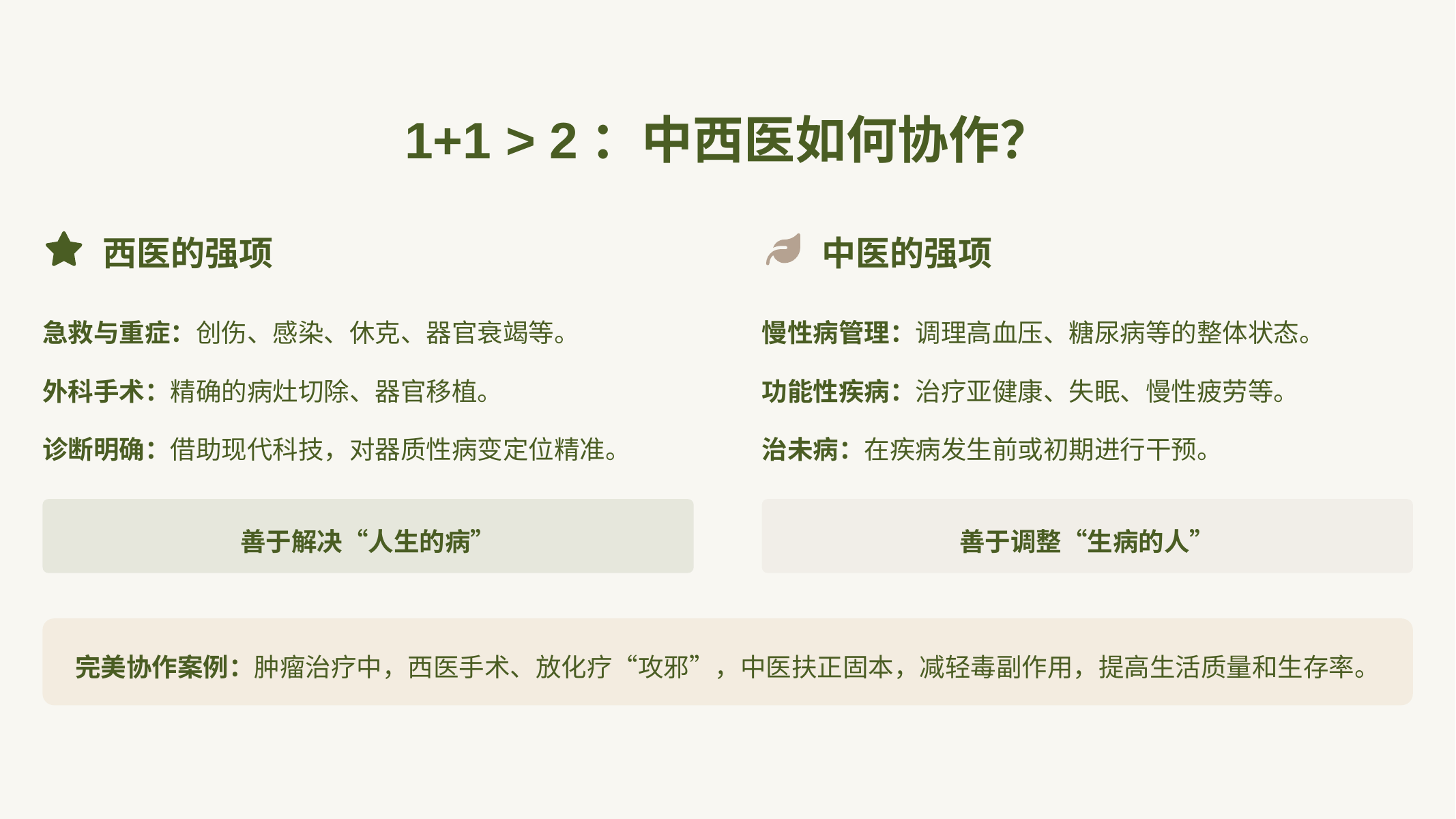

1+1 > 2：中西医如何协作？
西医的强项
中医的强项

急救与重症：创伤、感染、休克、器官衰竭等。
慢性病管理：调理高血压、糖尿病等的整体状态。
外科手术：精确的病灶切除、器官移植。
功能性疾病：治疗亚健康、失眠、慢性疲劳等。
诊断明确：借助现代科技，对器质性病变定位精准。
治未病：在疾病发生前或初期进行干预。
善于解决“人生的病”

善于调整“生病的人”

完美协作案例：肿瘤治疗中，西医手术、放化疗“攻邪”，中医扶正固本，减轻毒副作用，提高生活质量和生存率。